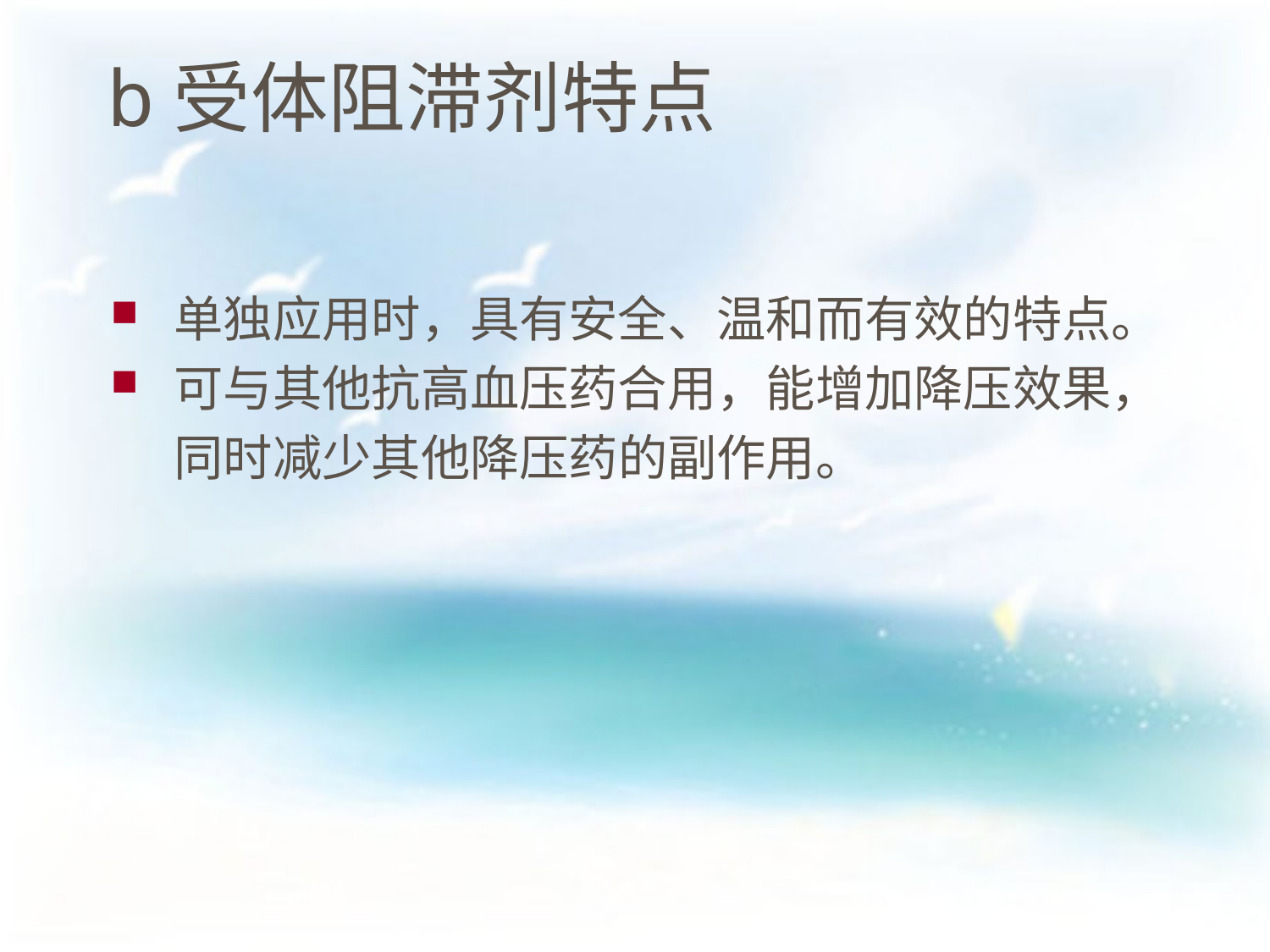

# b受体阻滞剂特点
单独应用时，具有安全、温和而有效的特点。
可与其他抗高血压药合用，能增加降压效果，
	同时减少其他降压药的副作用。